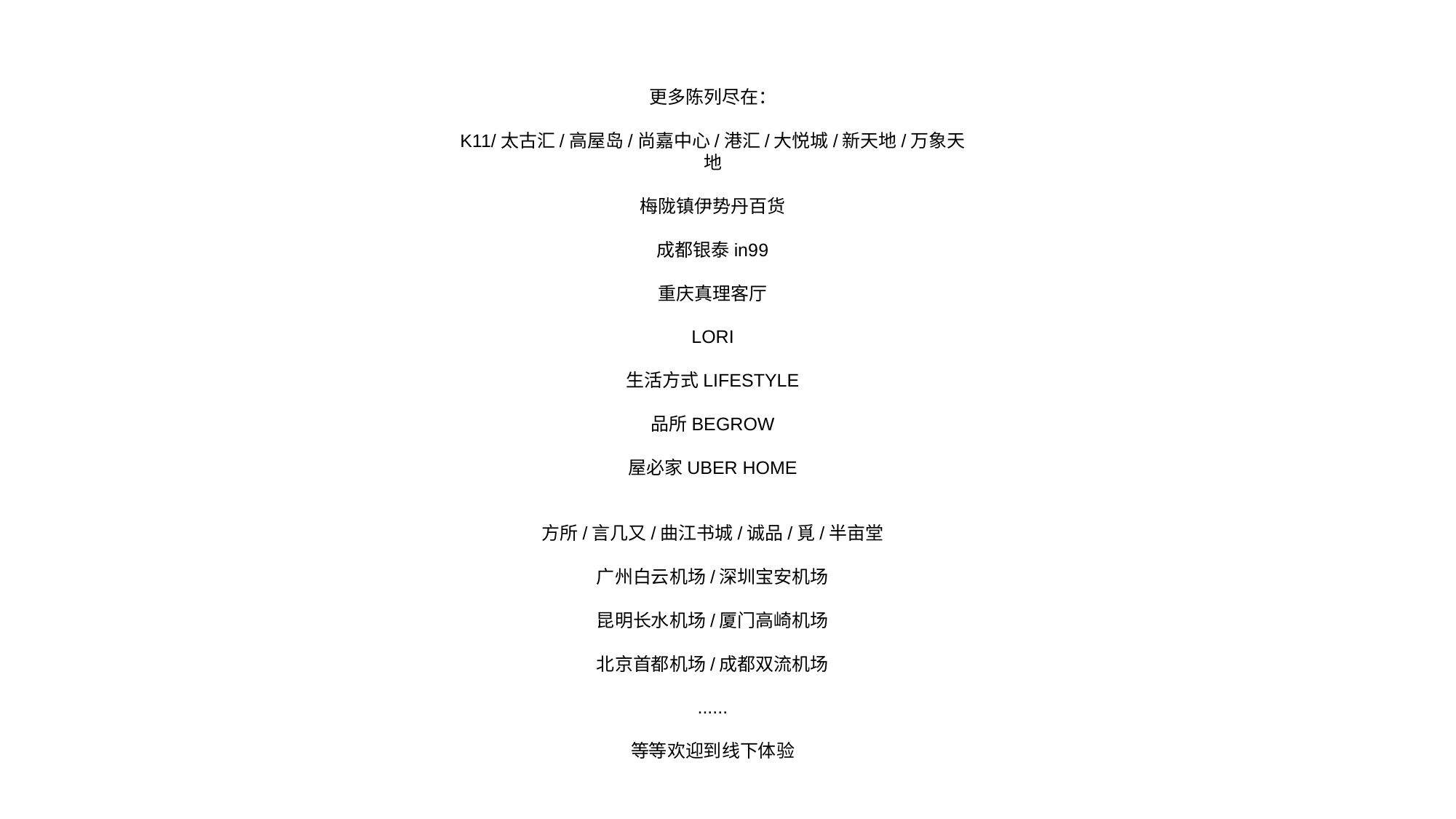

更多陈列尽在：

K11/太古汇/高屋岛/尚嘉中心/港汇/大悦城/新天地/万象天地

梅陇镇伊势丹百货

成都银泰in99

重庆真理客厅

LORI

生活方式LIFESTYLE

品所BEGROW

屋必家UBER HOME

方所/言几又/曲江书城/诚品/覓/半亩堂

广州白云机场/深圳宝安机场

昆明长水机场/厦门高崎机场

北京首都机场/成都双流机场

......

等等欢迎到线下体验